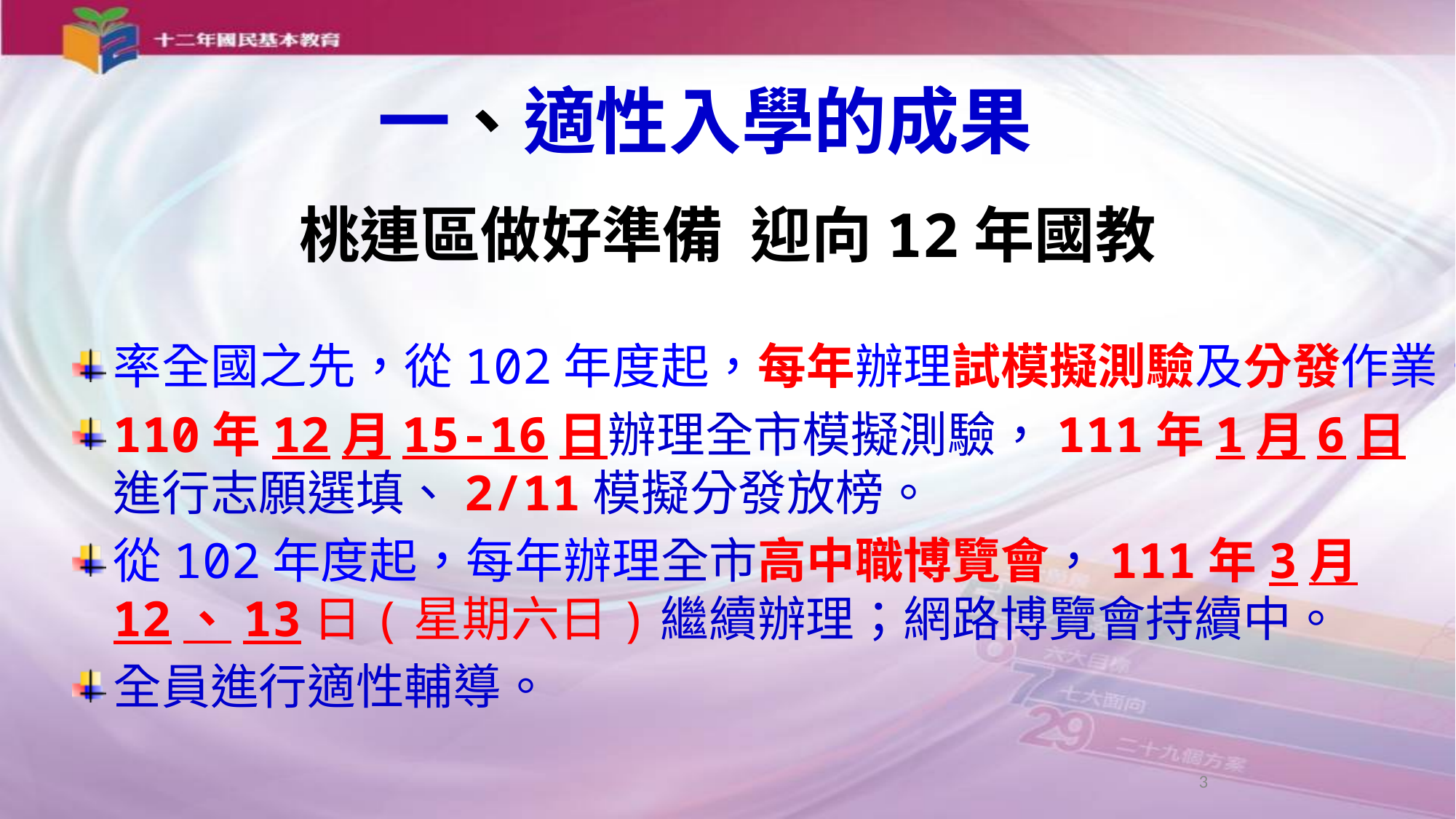

一、適性入學的成果
桃連區做好準備  迎向12年國教
率全國之先，從102年度起，每年辦理試模擬測驗及分發作業。
110年12月15-16日辦理全市模擬測驗，111年1月6日進行志願選填、2/11模擬分發放榜。
從102年度起，每年辦理全市高中職博覽會，111年3月12、13日(星期六日)繼續辦理；網路博覽會持續中。
全員進行適性輔導。
3